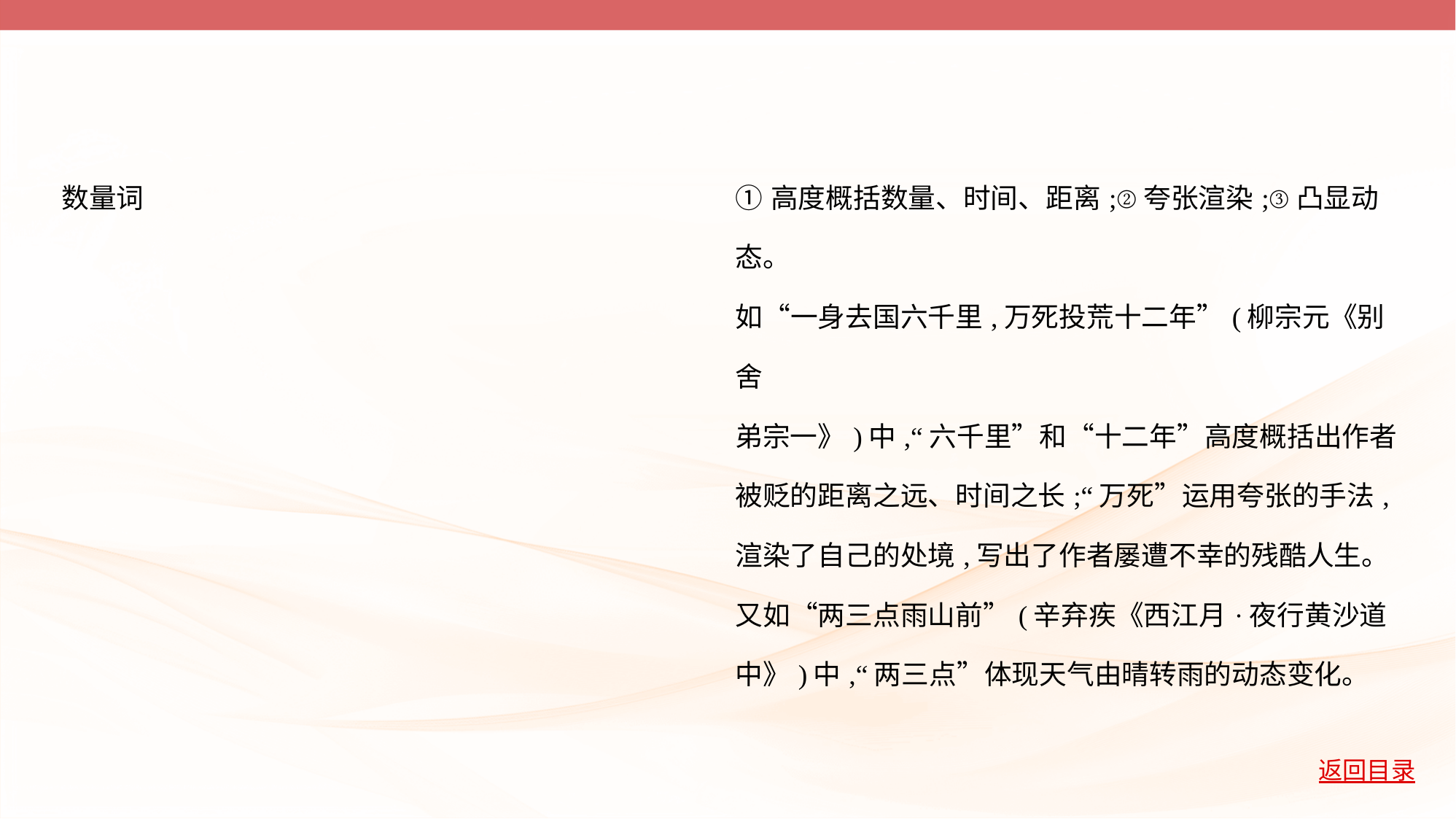

| 数量词 | ①高度概括数量、时间、距离;②夸张渲染;③凸显动 态。 如“一身去国六千里,万死投荒十二年”(柳宗元《别舍 弟宗一》)中,“六千里”和“十二年”高度概括出作者 被贬的距离之远、时间之长;“万死”运用夸张的手法, 渲染了自己的处境,写出了作者屡遭不幸的残酷人生。 又如“两三点雨山前”(辛弃疾《西江月·夜行黄沙道 中》)中,“两三点”体现天气由晴转雨的动态变化。 |
| --- | --- |